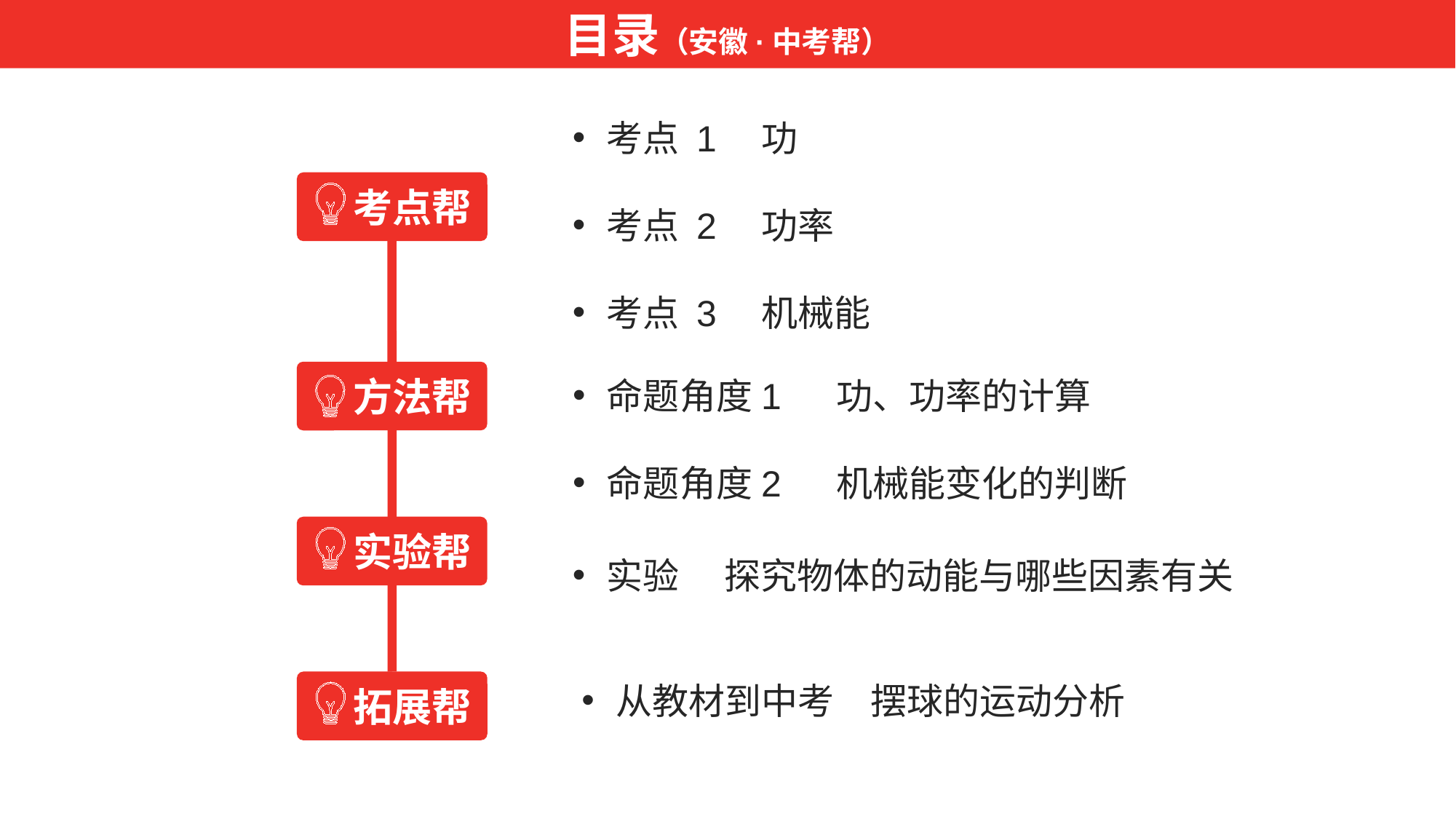

目录（安徽·中考帮）
考点 1　功
考点 2　功率
考点 3　机械能
考点帮

命题角度1 　功、功率的计算
命题角度2 　机械能变化的判断
方法帮

实验 　探究物体的动能与哪些因素有关
实验帮

从教材到中考　摆球的运动分析
拓展帮